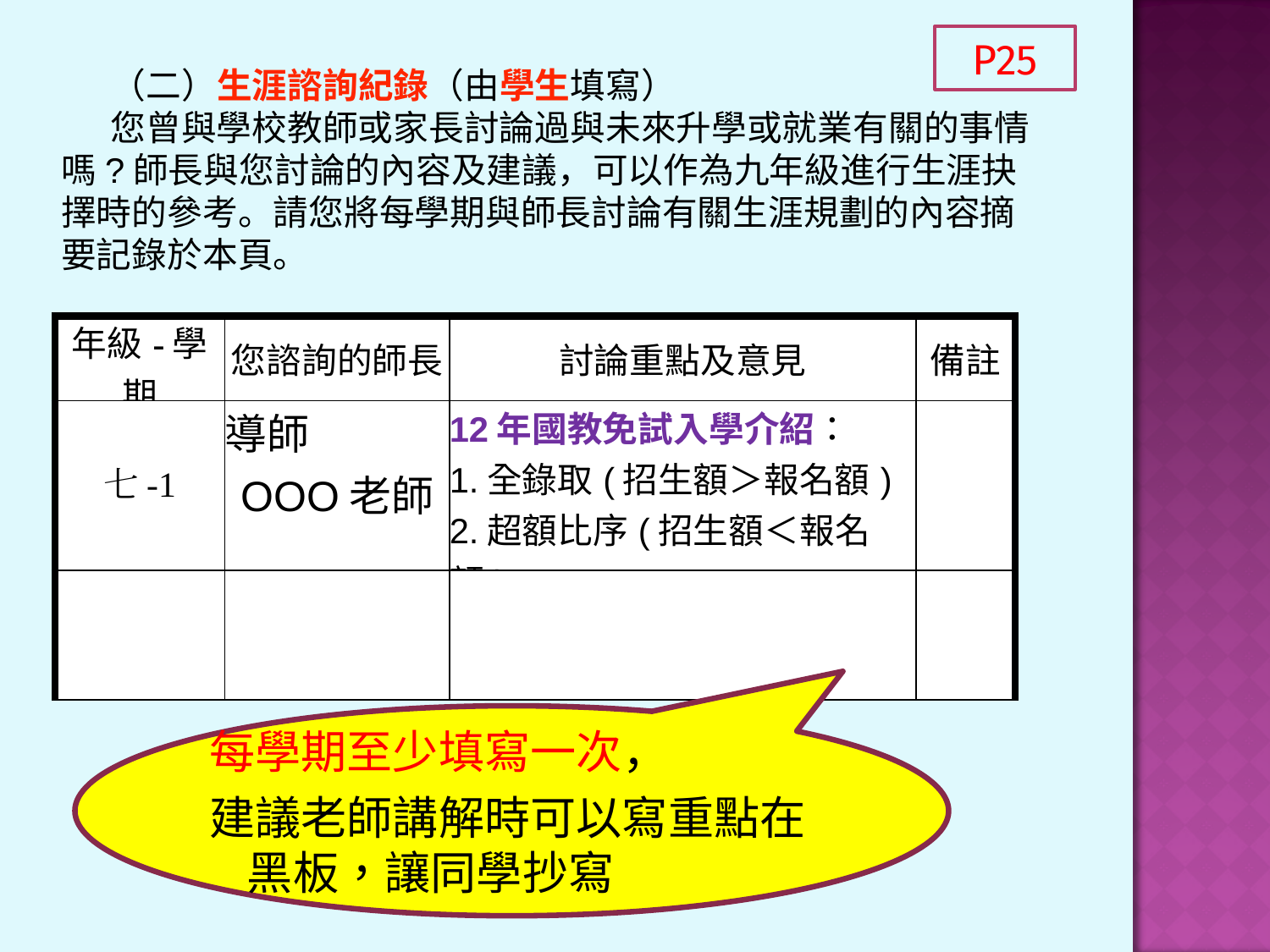

P25
（二）生涯諮詢紀錄（由學生填寫）
您曾與學校教師或家長討論過與未來升學或就業有關的事情嗎?師長與您討論的內容及建議，可以作為九年級進行生涯抉擇時的參考。請您將每學期與師長討論有關生涯規劃的內容摘要記錄於本頁。
| 年級-學期 | 您諮詢的師長 | 討論重點及意見 | 備註 |
| --- | --- | --- | --- |
| 七-1 | 導師 OOO老師 | 12年國教免試入學介紹： 1.全錄取(招生額＞報名額) 2.超額比序(招生額＜報名額) |  |
|  |  |  |  |

每學期至少填寫一次，
建議老師講解時可以寫重點在黑板，讓同學抄寫